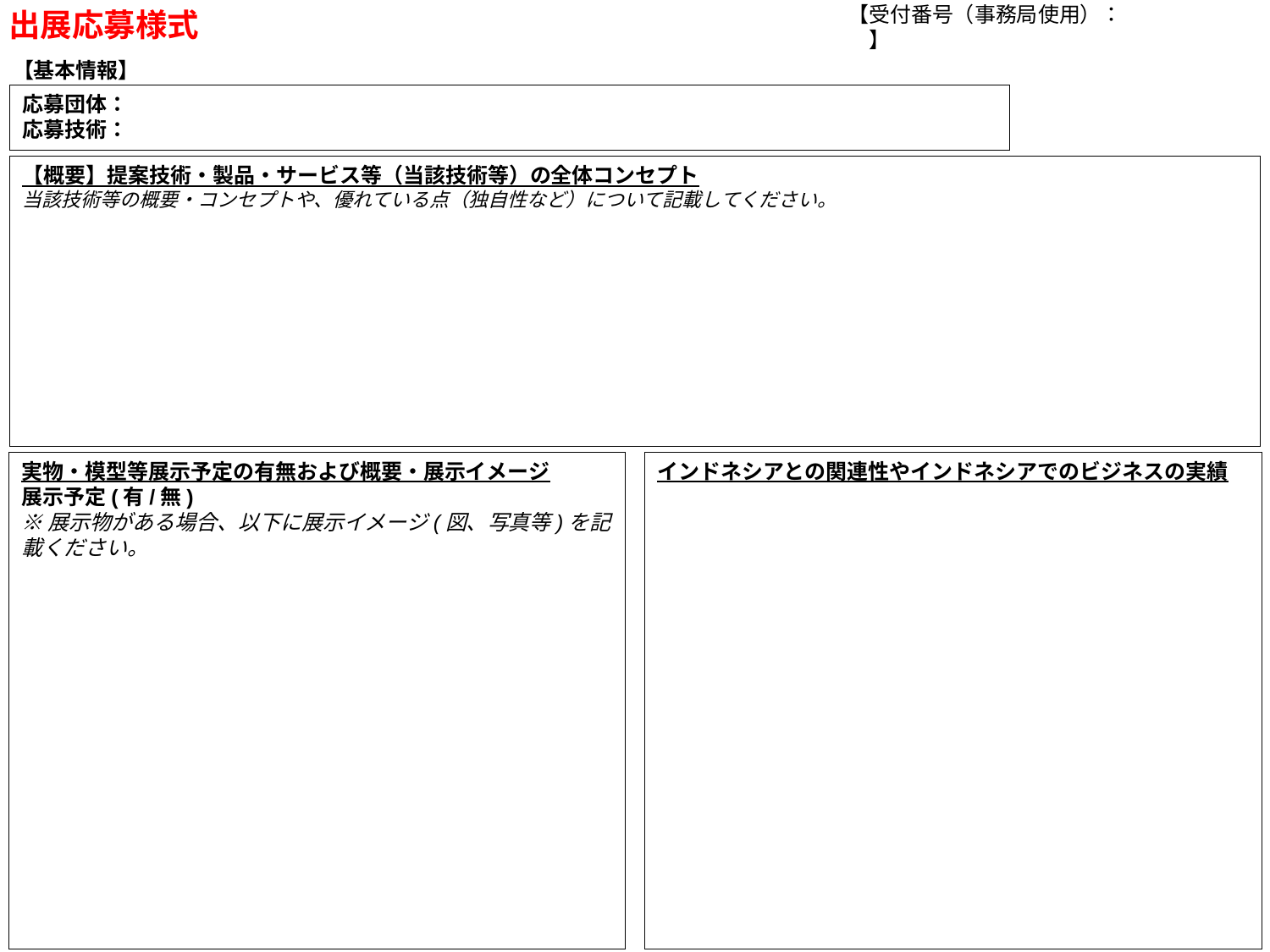

出展応募様式
【受付番号（事務局使用）：　　　　　　】
# 【基本情報】
応募団体：
応募技術：
【概要】提案技術・製品・サービス等（当該技術等）の全体コンセプト
当該技術等の概要・コンセプトや、優れている点（独自性など）について記載してください。

実物・模型等展示予定の有無および概要・展示イメージ
展示予定(有/無)
※展示物がある場合、以下に展示イメージ(図、写真等)を記載ください。
インドネシアとの関連性やインドネシアでのビジネスの実績